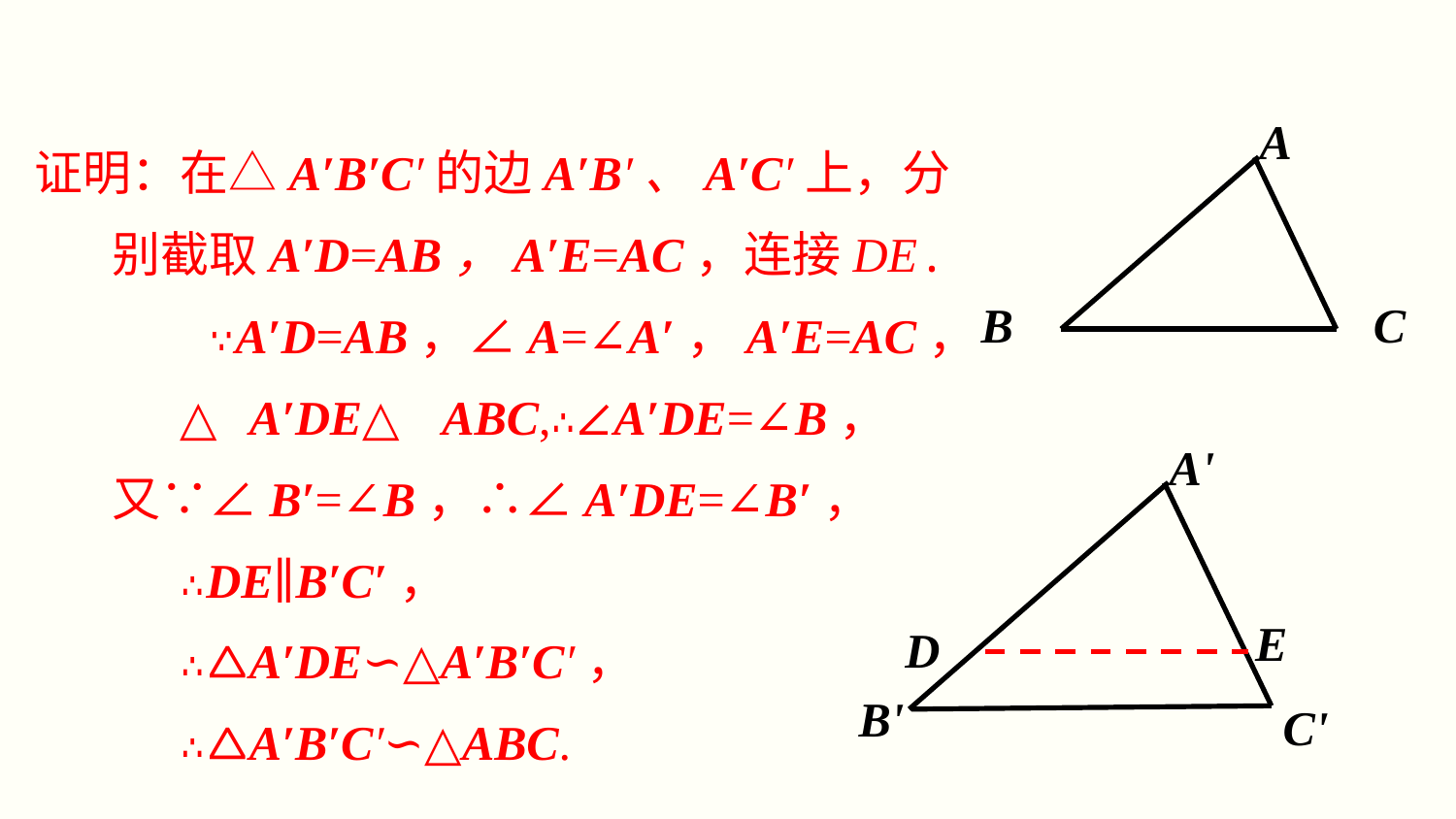

证明：在△A′B′C′的边A′B′、A′C′上，分
      别截取A′D=AB，A′E=AC，连接DE.
      ∵A′D=AB，∠A=∠A′，A′E=AC，
            ∴△A′DE≌△ABC,∴∠A′DE=∠B，
      又∵∠B′=∠B，∴∠A′DE=∠B′，
            ∴DE∥B′C′，
            ∴△A′DE∽△A′B′C′，
            ∴△A′B′C′∽△ABC.
A
B
C
A'
E
D
B'
C'